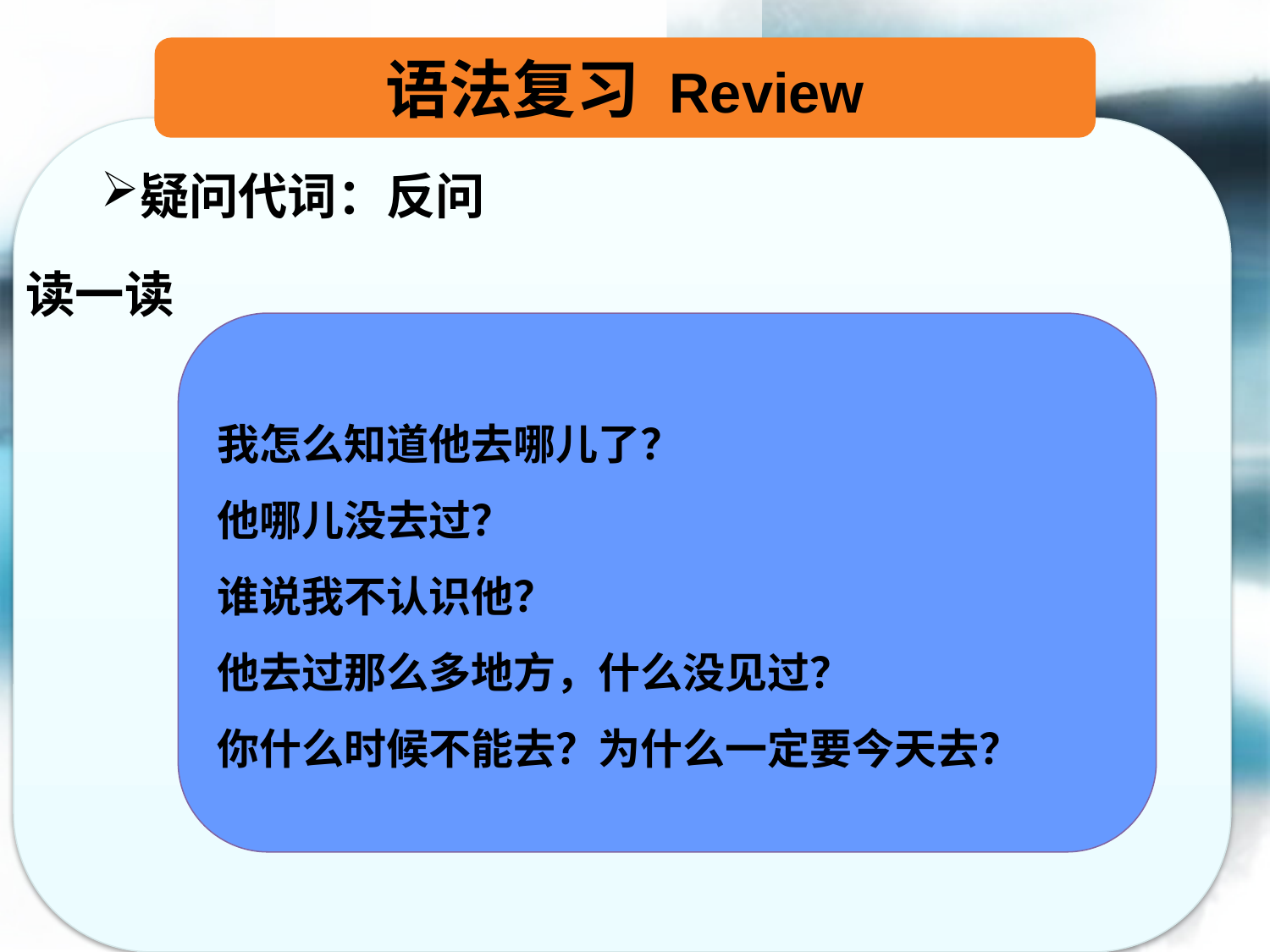

语法复习 Review

疑问代词：反问
读一读
我怎么知道他去哪儿了？
他哪儿没去过？
谁说我不认识他？
他去过那么多地方，什么没见过？
你什么时候不能去？为什么一定要今天去？